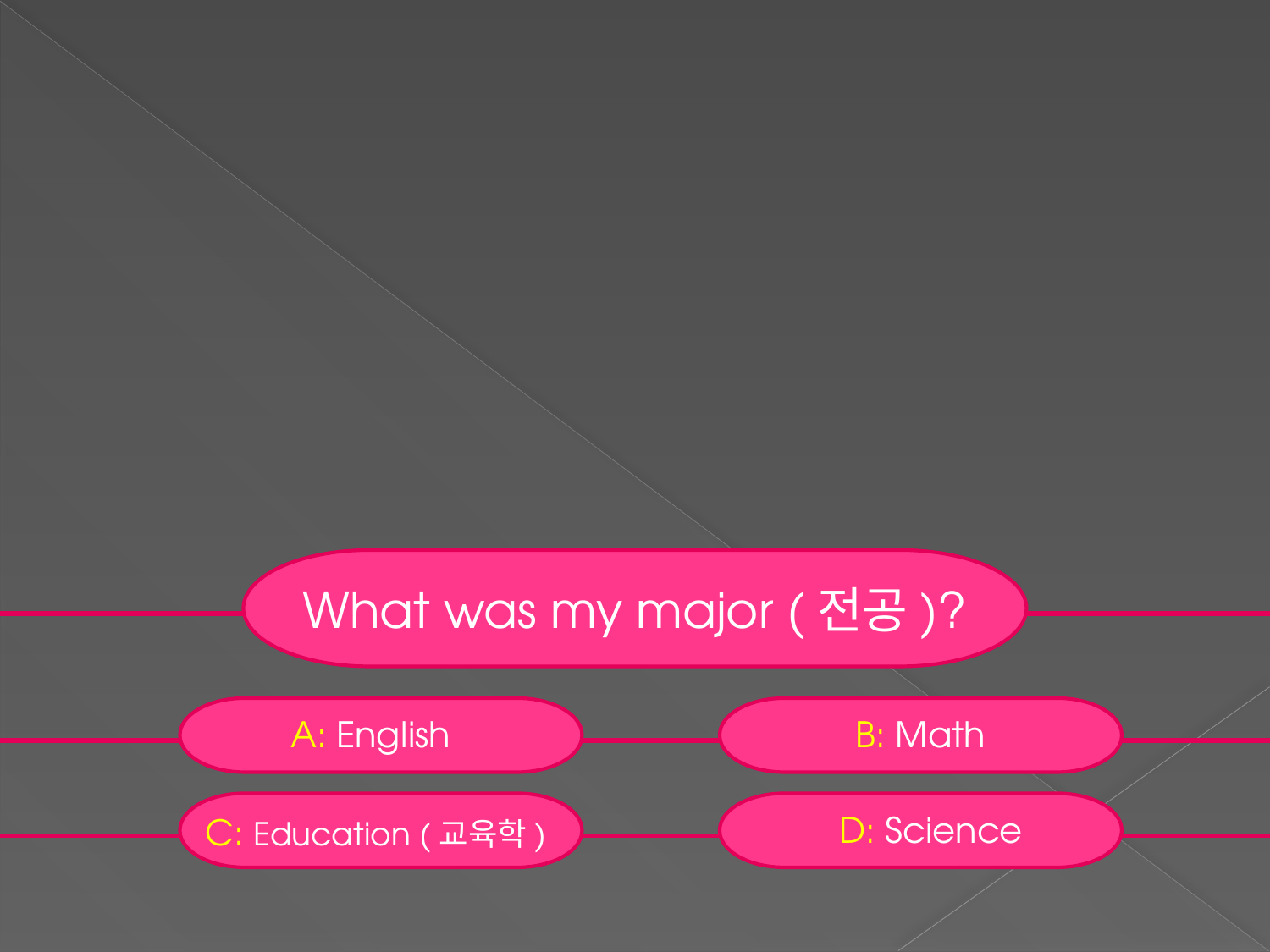

What was my major (전공)?

A: English
B: Math

D: Science
C: Education (교육학)